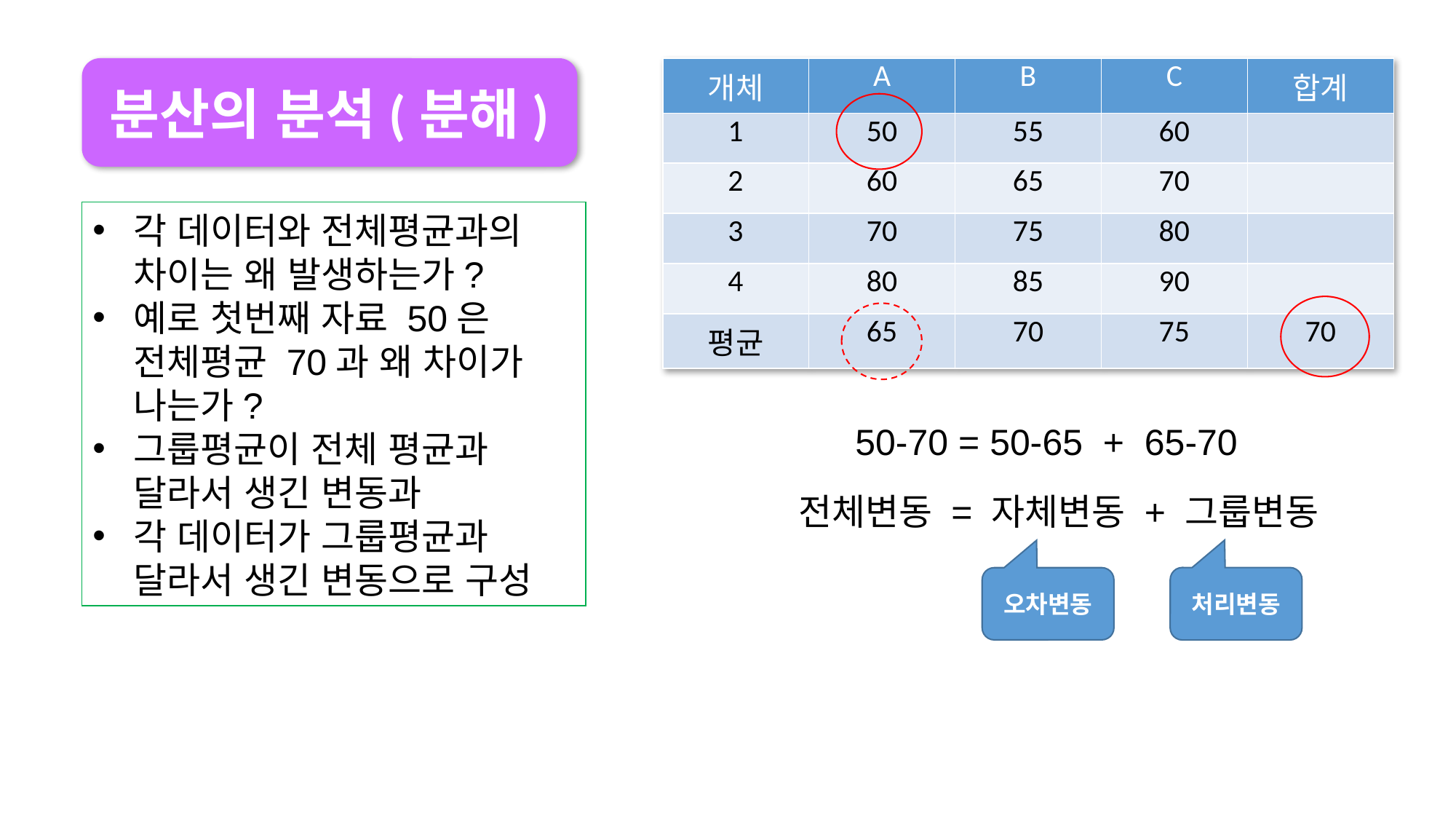

분산의 분석(분해)
| 개체 | A | B | C | 합계 |
| --- | --- | --- | --- | --- |
| 1 | 50 | 55 | 60 |  |
| 2 | 60 | 65 | 70 |  |
| 3 | 70 | 75 | 80 |  |
| 4 | 80 | 85 | 90 |  |
| 평균 | 65 | 70 | 75 | 70 |

각 데이터와 전체평균과의 차이는 왜 발생하는가?
예로 첫번째 자료 50은   전체평균 70과 왜 차이가 나는가?
그룹평균이 전체 평균과  달라서 생긴 변동과
각 데이터가 그룹평균과  달라서 생긴 변동으로 구성

50-70 = 50-65  +  65-70
전체변동 = 자체변동 + 그룹변동
처리변동
오차변동